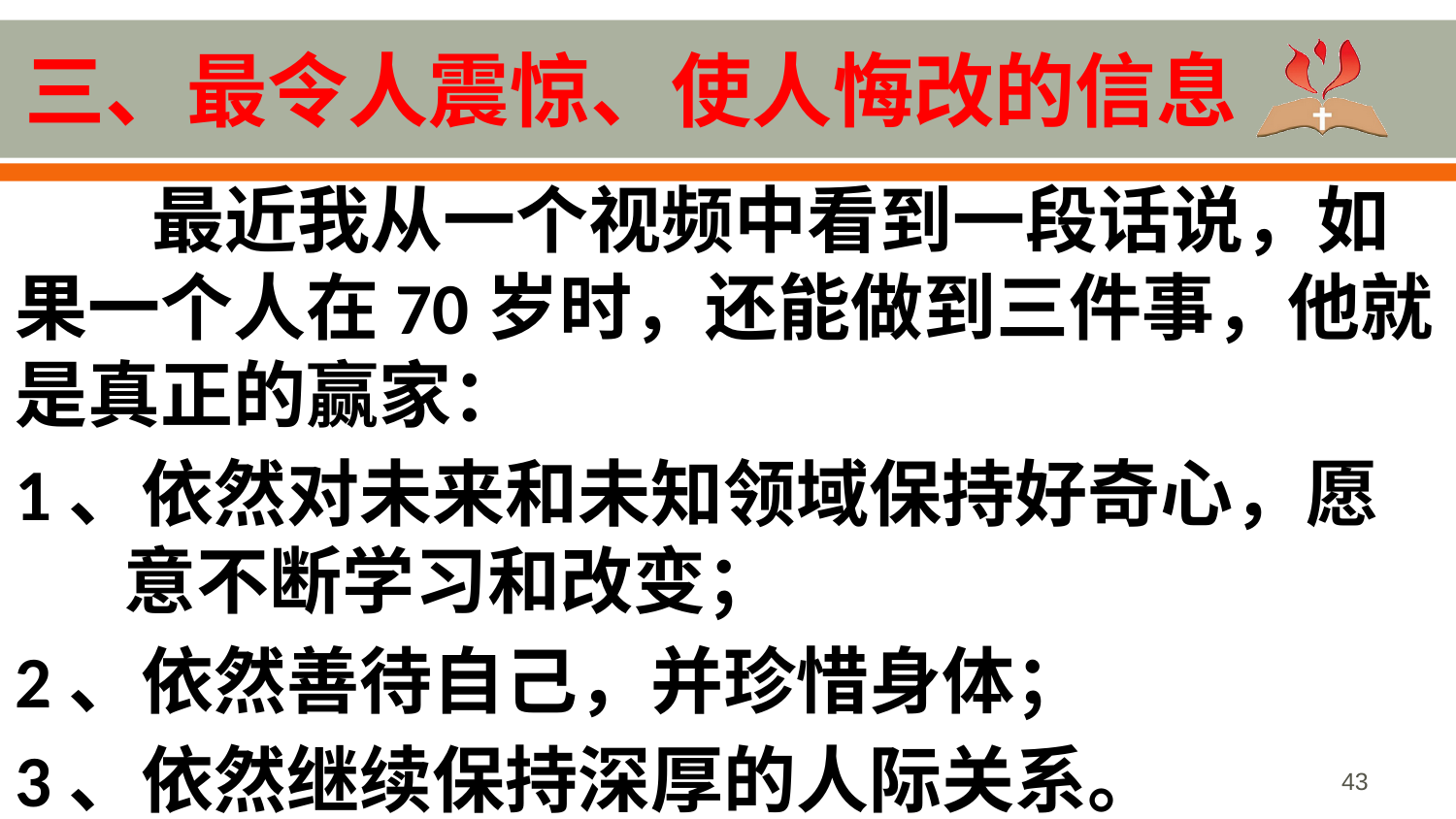

# 三、最令人震惊、使人悔改的信息
最近我从一个视频中看到一段话说，如果一个人在70岁时，还能做到三件事，他就是真正的赢家：
1、依然对未来和未知领域保持好奇心，愿意不断学习和改变；
2、依然善待自己，并珍惜身体；
3、依然继续保持深厚的人际关系。

43